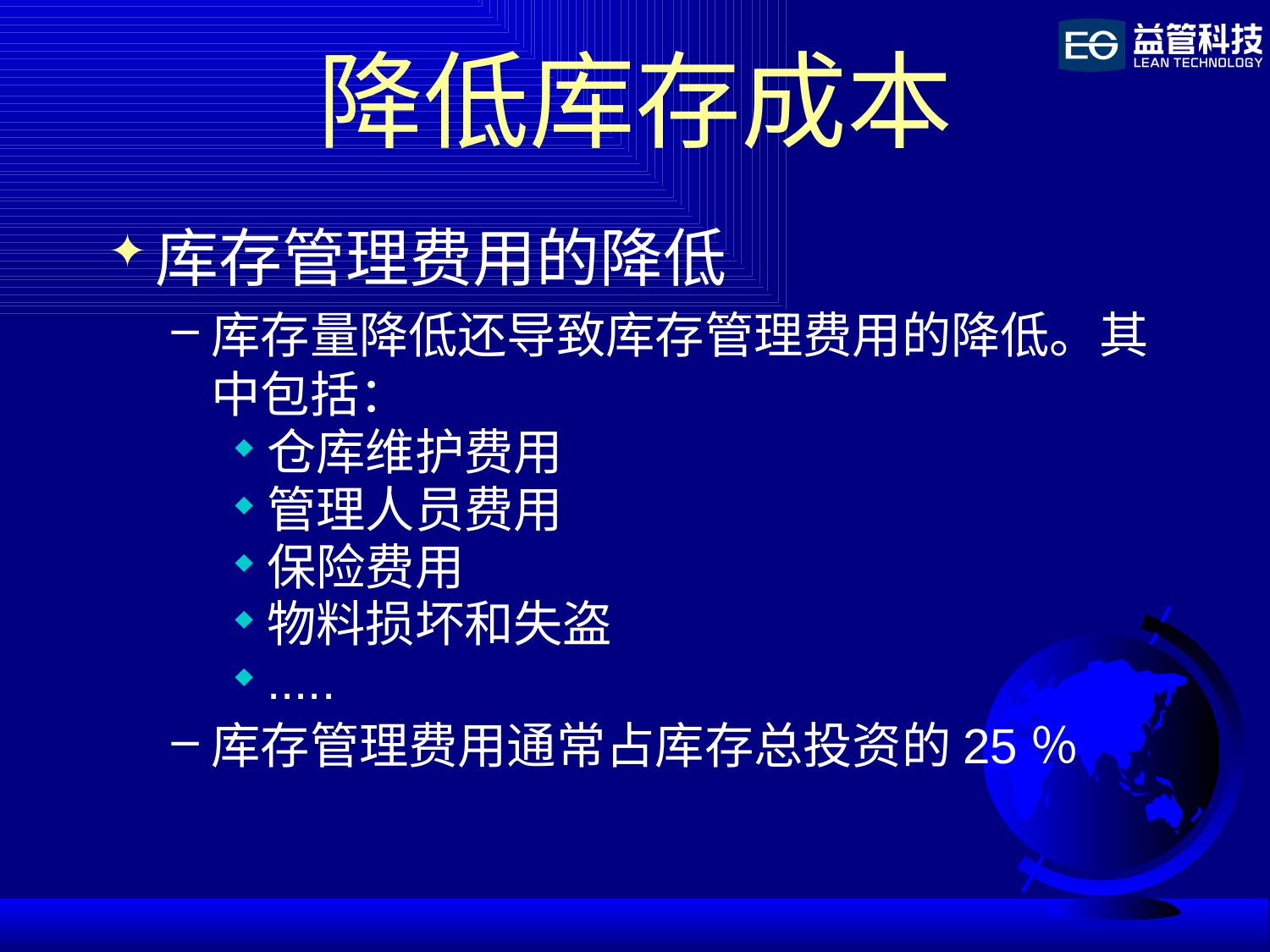

# 降低库存成本
库存管理费用的降低
库存量降低还导致库存管理费用的降低。其中包括：
仓库维护费用
管理人员费用
保险费用
物料损坏和失盗
.....
库存管理费用通常占库存总投资的25％
8